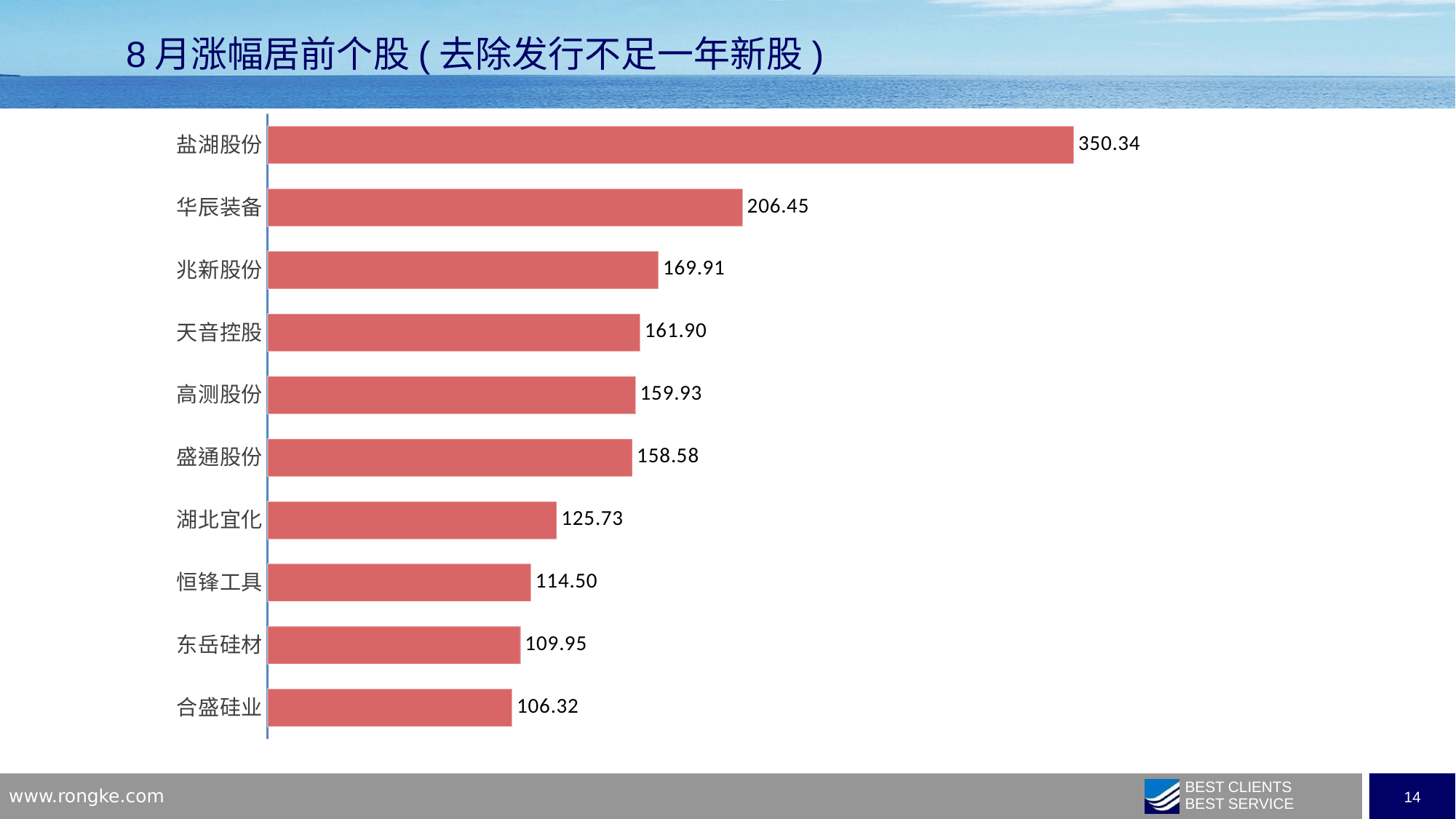

8月涨幅居前个股(去除发行不足一年新股)

### Chart

| Category |  |
|---|---|
| 盐湖股份 | 350.33936651584 |
| 华辰装备 | 206.45325203252 |
| 兆新股份 | 169.91150442478 |
| 天音控股 | 161.90476190476 |
| 高测股份 | 159.93006993007 |
| 盛通股份 | 158.57519788918 |
| 湖北宜化 | 125.7328990228 |
| 恒锋工具 | 114.50151057402 |
| 东岳硅材 | 109.94587280108 |
| 合盛硅业 | 106.31568889738 |